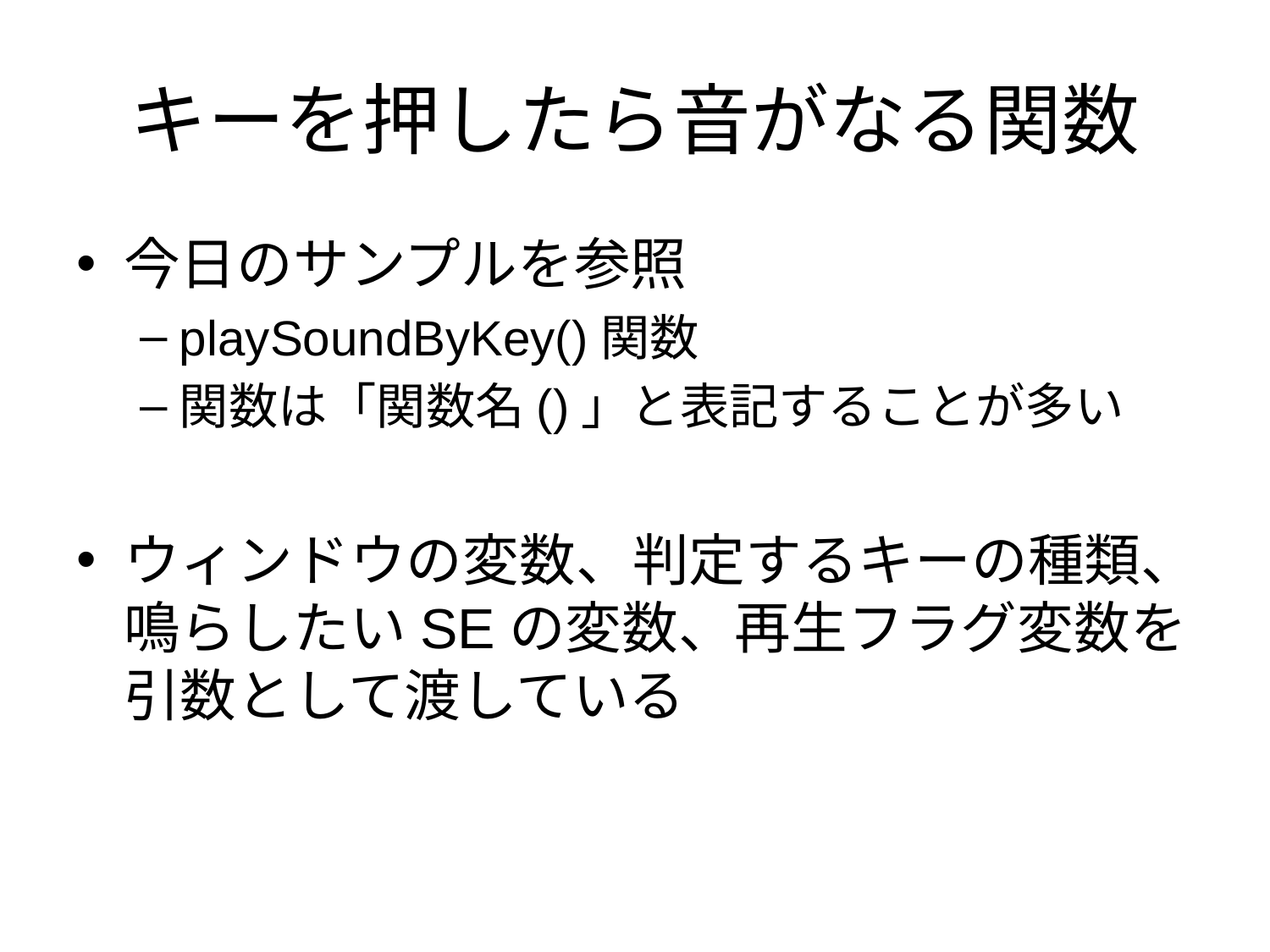

# キーを押したら音がなる関数
今日のサンプルを参照
playSoundByKey()関数
関数は「関数名()」と表記することが多い

ウィンドウの変数、判定するキーの種類、鳴らしたいSEの変数、再生フラグ変数を引数として渡している